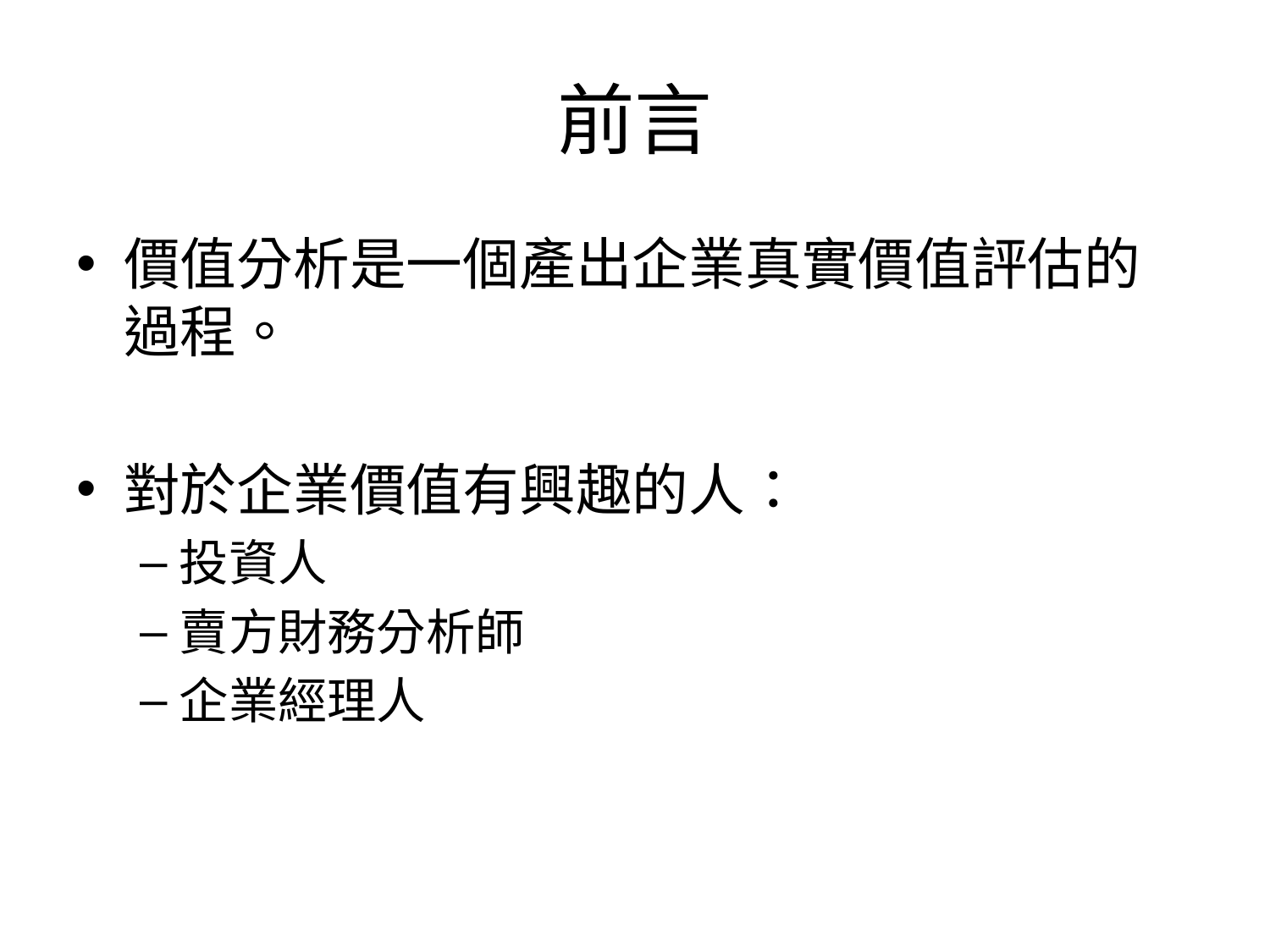

# 前言
價值分析是一個產出企業真實價值評估的過程。

對於企業價值有興趣的人：
投資人
賣方財務分析師
企業經理人